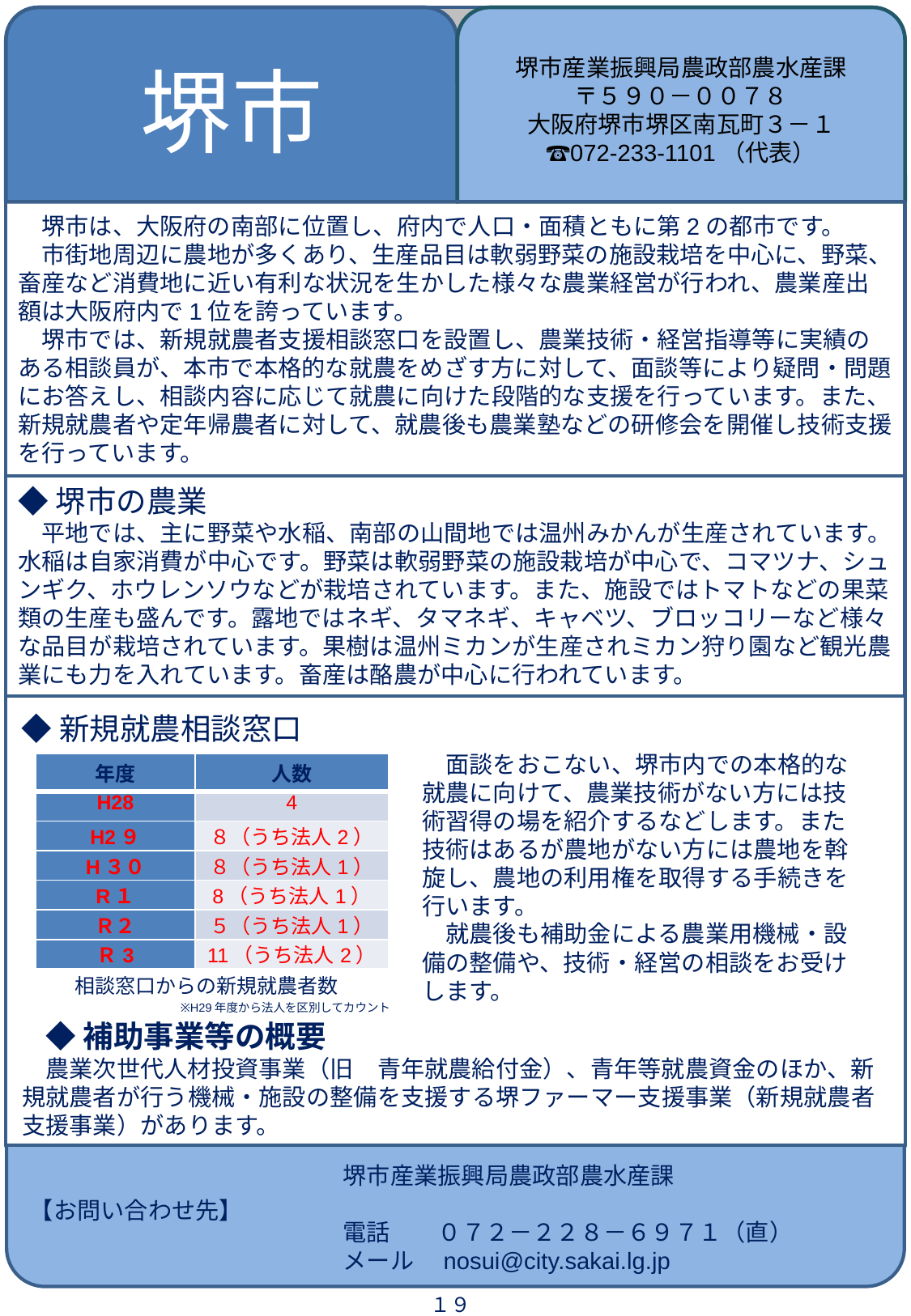

堺市

堺市産業振興局農政部農水産課
〒５９０－００７８
大阪府堺市堺区南瓦町３－１
☎072-233-1101（代表）
　堺市は、大阪府の南部に位置し、府内で人口・面積ともに第2の都市です。
　市街地周辺に農地が多くあり、生産品目は軟弱野菜の施設栽培を中心に、野菜、畜産など消費地に近い有利な状況を生かした様々な農業経営が行われ、農業産出額は大阪府内で1位を誇っています。
　堺市では、新規就農者支援相談窓口を設置し、農業技術・経営指導等に実績のある相談員が、本市で本格的な就農をめざす方に対して、面談等により疑問・問題にお答えし、相談内容に応じて就農に向けた段階的な支援を行っています。また、新規就農者や定年帰農者に対して、就農後も農業塾などの研修会を開催し技術支援を行っています。
◆堺市の農業
　平地では、主に野菜や水稲、南部の山間地では温州みかんが生産されています。
水稲は自家消費が中心です。野菜は軟弱野菜の施設栽培が中心で、コマツナ、シュンギク、ホウレンソウなどが栽培されています。また、施設ではトマトなどの果菜類の生産も盛んです。露地ではネギ、タマネギ、キャベツ、ブロッコリーなど様々な品目が栽培されています。果樹は温州ミカンが生産されミカン狩り園など観光農業にも力を入れています。畜産は酪農が中心に行われています。

◆新規就農相談窓口
　面談をおこない、堺市内での本格的な就農に向けて、農業技術がない方には技術習得の場を紹介するなどします。また技術はあるが農地がない方には農地を斡旋し、農地の利用権を取得する手続きを行います。
　就農後も補助金による農業用機械・設備の整備や、技術・経営の相談をお受けします。
| 年度 | 人数 |
| --- | --- |
| H28 | 4 |
| H2９ | ８（うち法人2） |
| H３０ | ８（うち法人1） |
| R１ | 8（うち法人1） |
| Ｒ２ | ５（うち法人1） |
| Ｒ3 | 11（うち法人2） |
相談窓口からの新規就農者数
※H29年度から法人を区別してカウント
◆補助事業等の概要
農業次世代人材投資事業（旧　青年就農給付金）、青年等就農資金のほか、新規就農者が行う機械・施設の整備を支援する堺ファーマー支援事業（新規就農者支援事業）があります。
【お問い合わせ先】
堺市産業振興局農政部農水産課

電話　　０７２－２２８－６９７１（直）
メール　nosui@city.sakai.lg.jp
１９